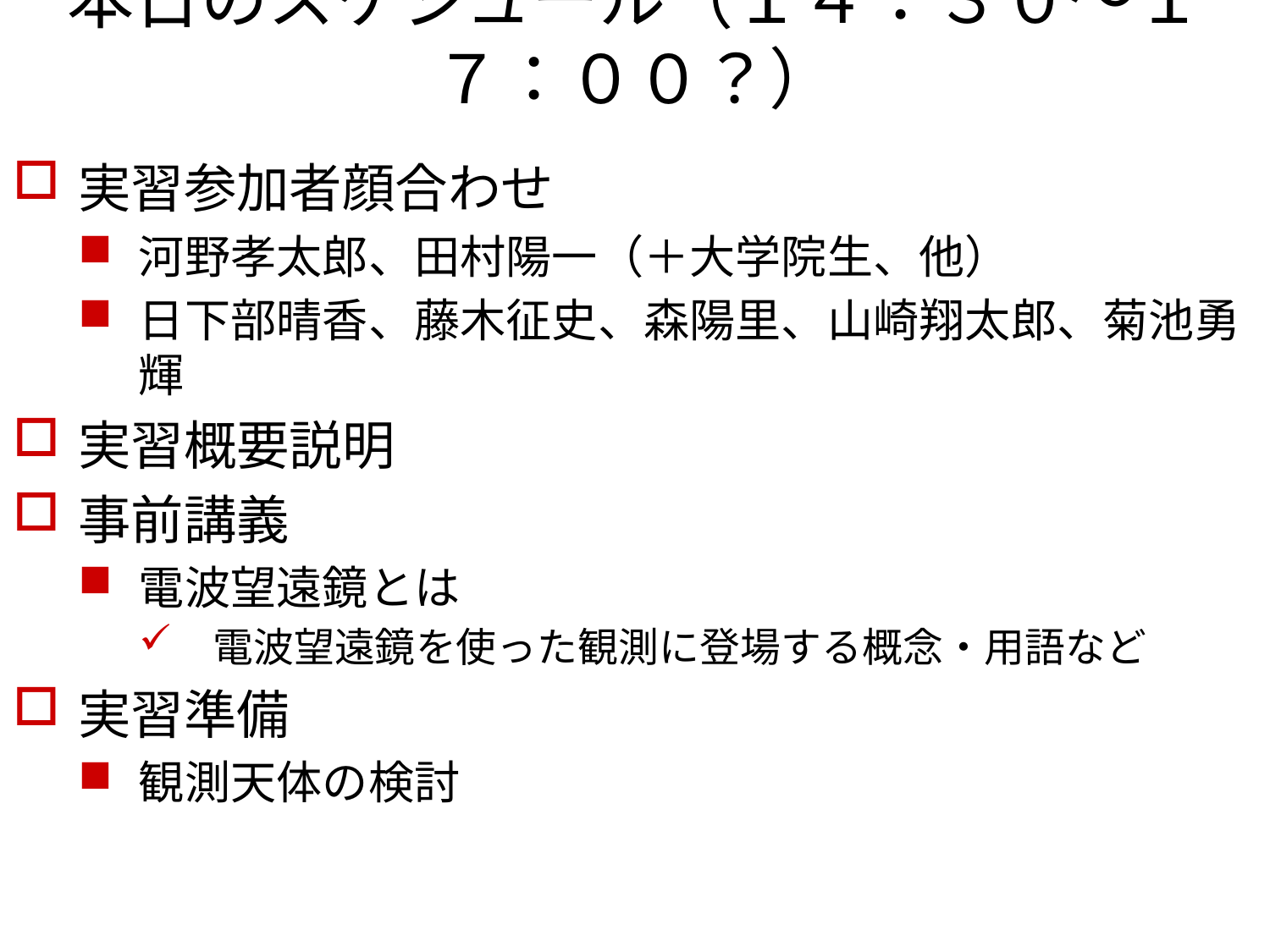

# 本日のスケジュール（１４：３０～１７：００？）
実習参加者顔合わせ
河野孝太郎、田村陽一（＋大学院生、他）
日下部晴香、藤木征史、森陽里、山崎翔太郎、菊池勇輝
実習概要説明
事前講義
電波望遠鏡とは
 電波望遠鏡を使った観測に登場する概念・用語など
実習準備
観測天体の検討